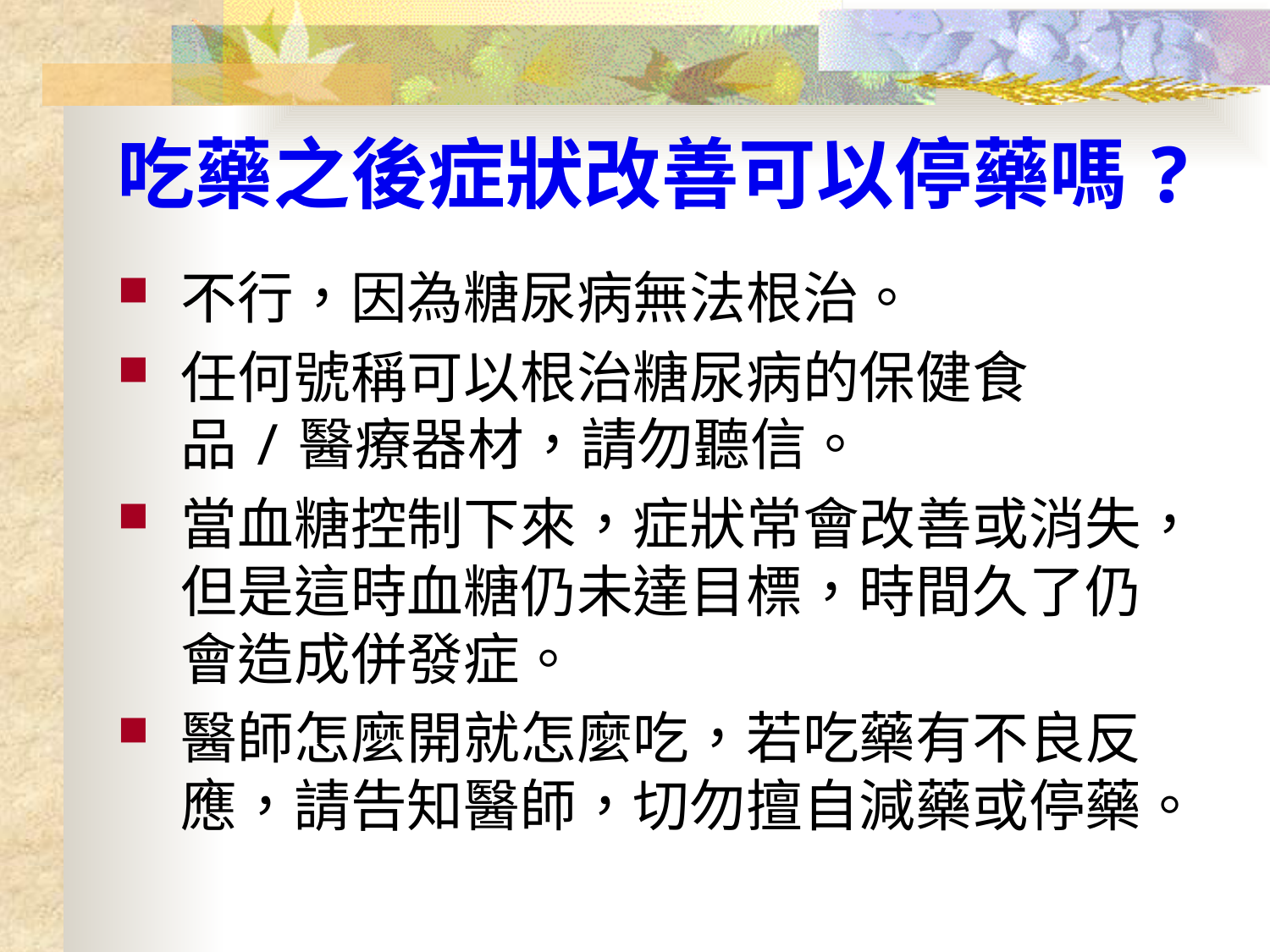

# 吃藥之後症狀改善可以停藥嗎?
不行，因為糖尿病無法根治。
任何號稱可以根治糖尿病的保健食品/醫療器材，請勿聽信。
當血糖控制下來，症狀常會改善或消失，但是這時血糖仍未達目標，時間久了仍會造成併發症。
醫師怎麼開就怎麼吃，若吃藥有不良反應，請告知醫師，切勿擅自減藥或停藥。